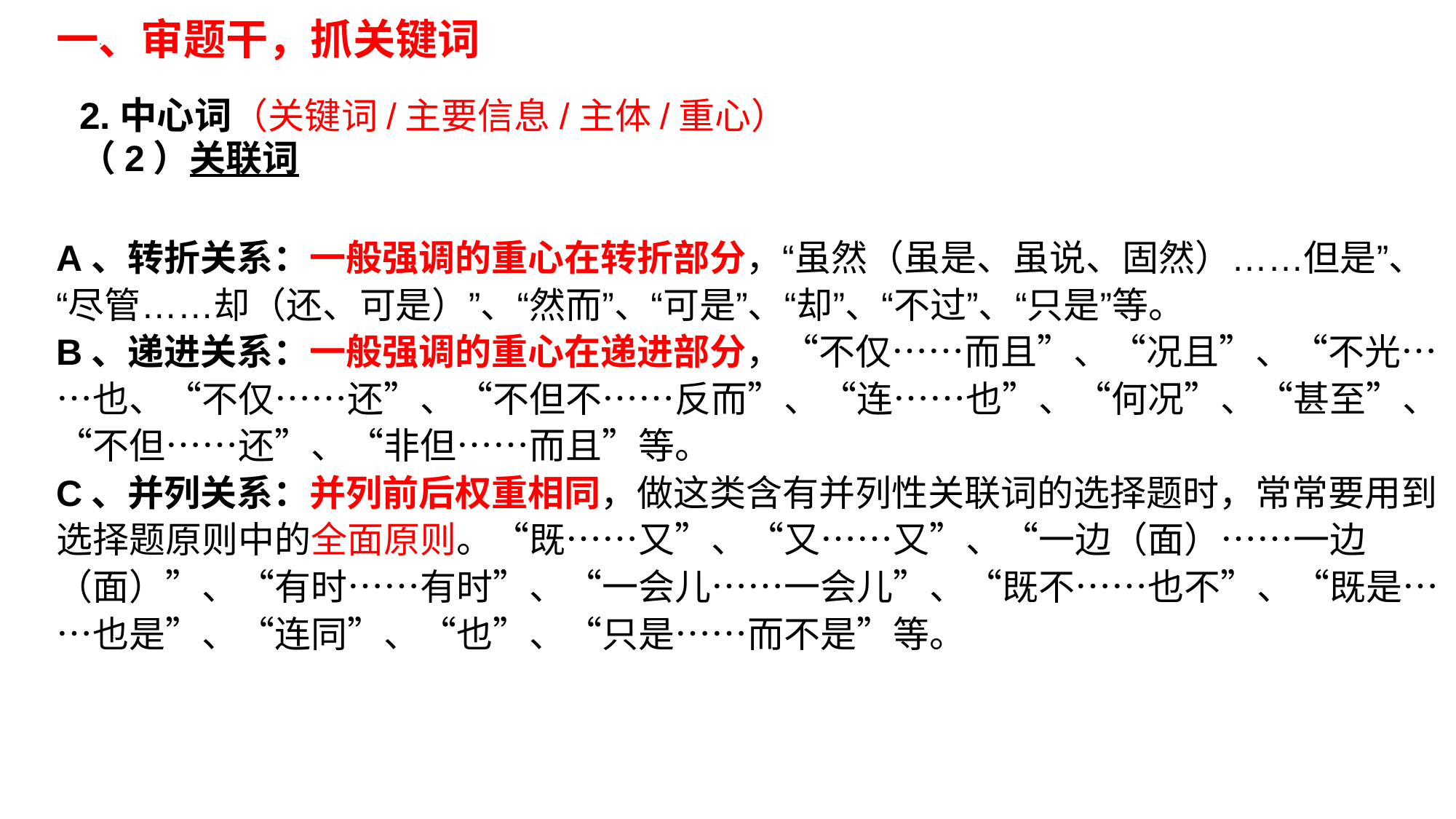

一、审题干，抓关键词
2.中心词（关键词/主要信息/主体/重心）
（2）关联词
A、转折关系：一般强调的重心在转折部分，“虽然（虽是、虽说、固然）……但是”、“尽管……却（还、可是）”、“然而”、“可是”、“却”、“不过”、“只是”等。
B、递进关系：一般强调的重心在递进部分，“不仅……而且”、“况且”、“不光……也、“不仅……还”、“不但不……反而”、“连……也”、“何况”、“甚至”、“不但……还”、“非但……而且”等。
C、并列关系：并列前后权重相同，做这类含有并列性关联词的选择题时，常常要用到选择题原则中的全面原则。“既……又”、“又……又”、“一边（面）……一边（面）”、“有时……有时”、“一会儿……一会儿”、“既不……也不”、“既是……也是”、“连同”、“也”、“只是……而不是”等。